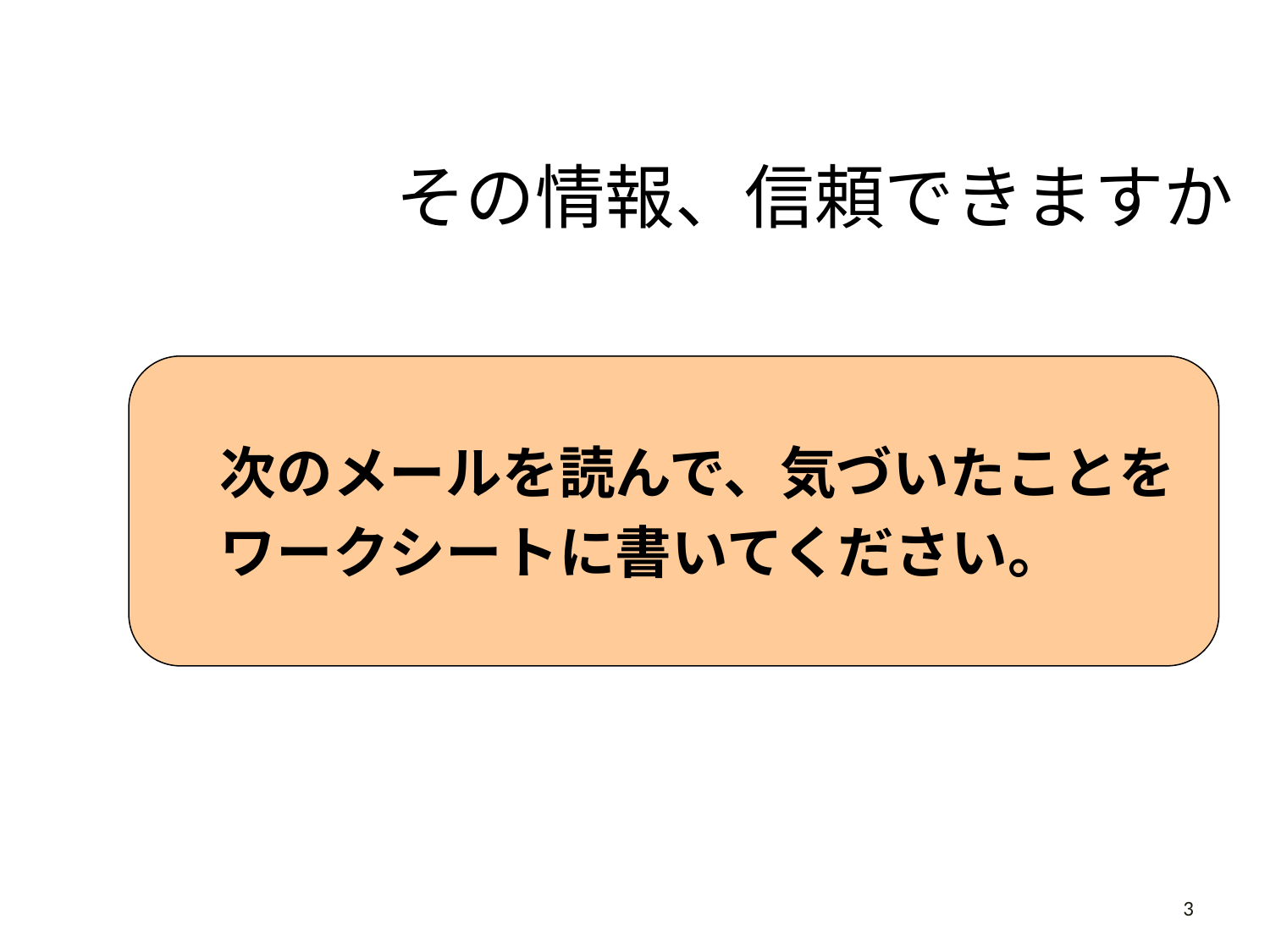

その情報、信頼できますか
次のメールを読んで、気づいたことを
ワークシートに書いてください。
3